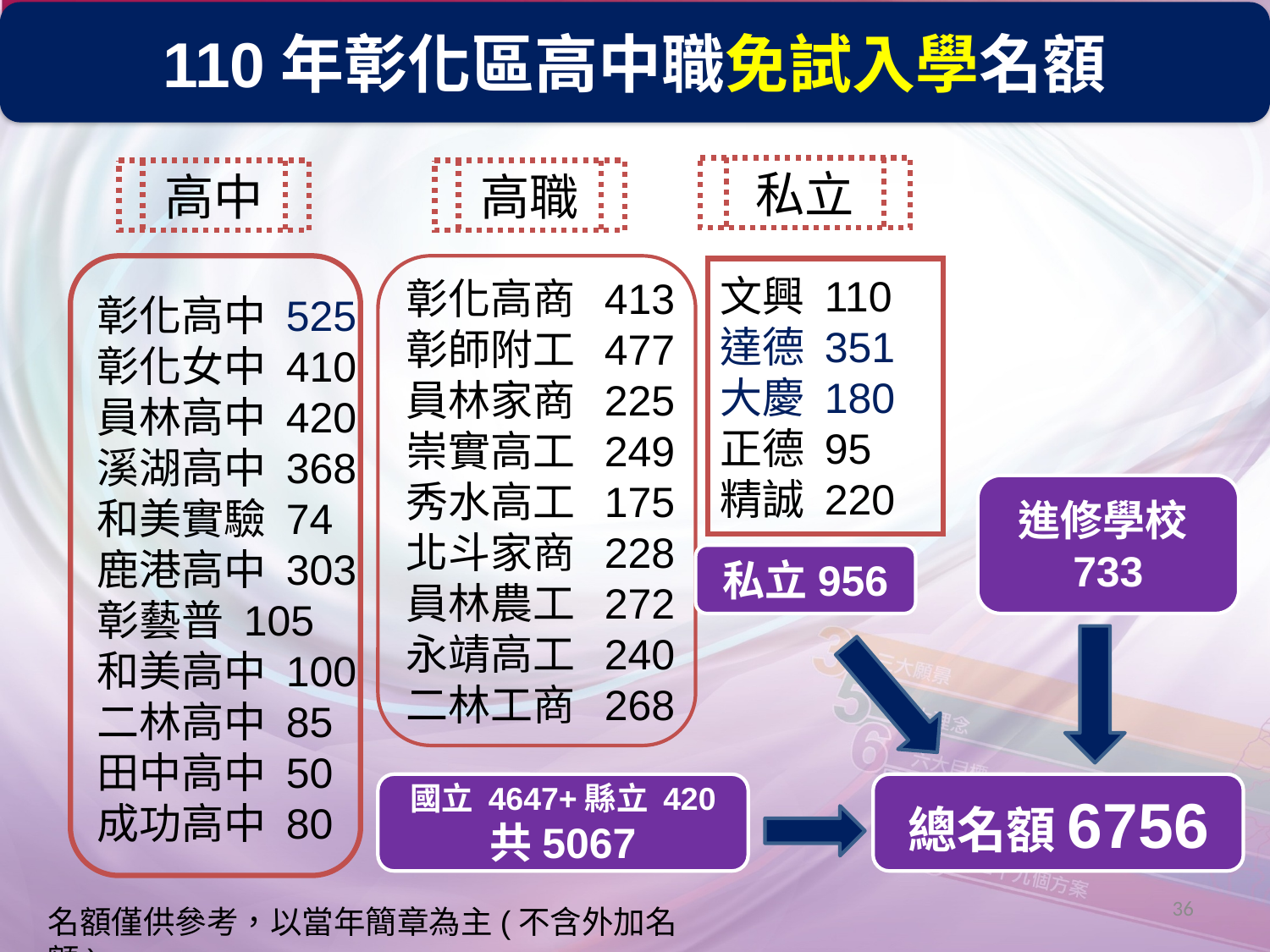

110年彰化區高中職免試入學名額
私立
高中
高職

彰化高中 525
彰化女中 410
員林高中 420
溪湖高中 368
和美實驗 74
鹿港高中 303
彰藝普 105
和美高中 100
二林高中 85
田中高中 50
成功高中 80

彰化高商  413
彰師附工  477
員林家商  225
崇實高工  249
秀水高工  175
北斗家商  228
員林農工  272
永靖高工  240
二林工商  268

文興 110
達德 351
大慶 180
正德 95
精誠 220
進修學校733
私立956

總名額6756
國立 4647+縣立 420
共5067

36
名額僅供參考，以當年簡章為主(不含外加名額)